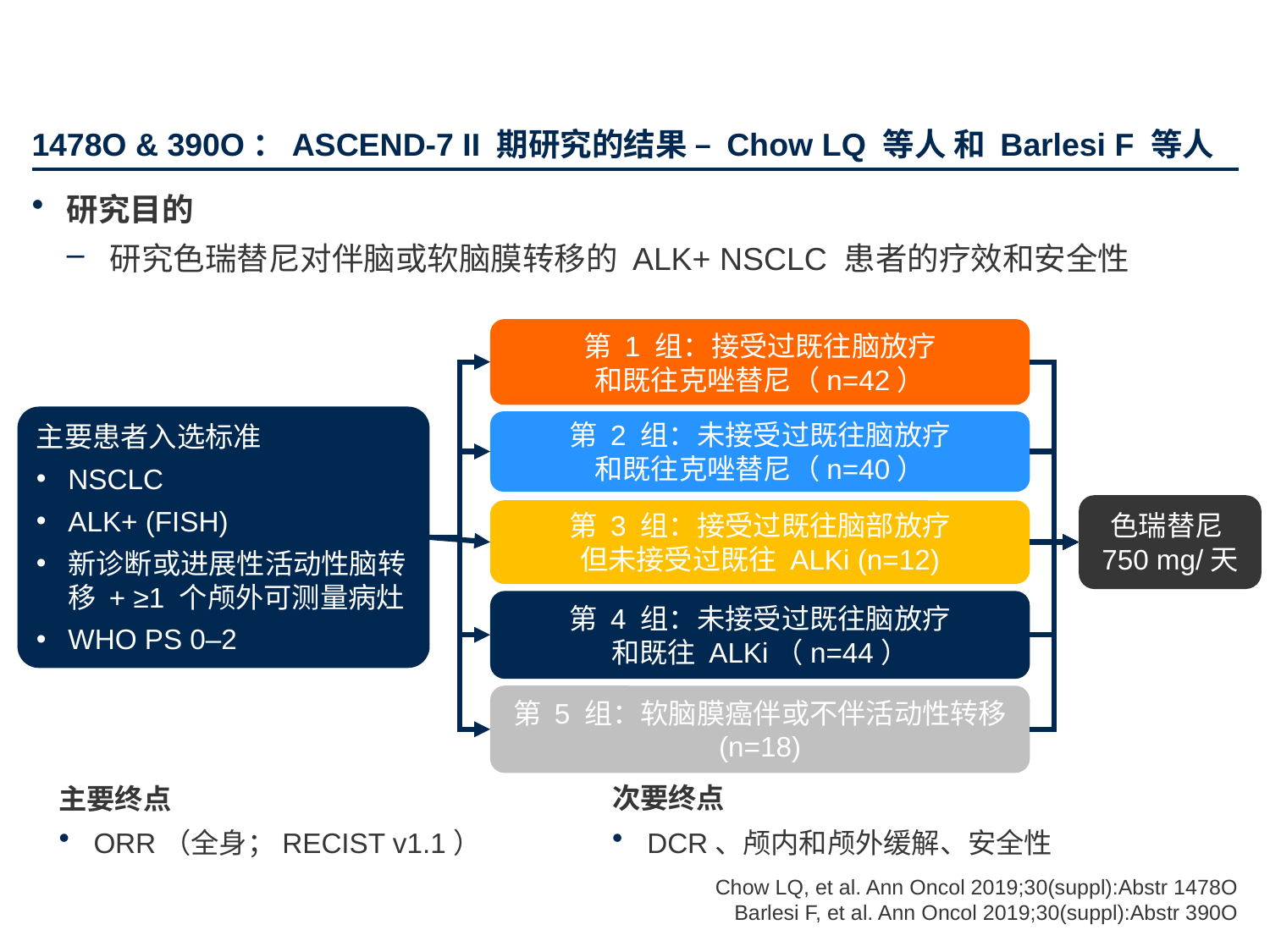

# 1478O & 390O：ASCEND-7 II 期研究的结果 – Chow LQ 等人 和 Barlesi F 等人
研究目的
研究色瑞替尼对伴脑或软脑膜转移的 ALK+ NSCLC 患者的疗效和安全性
第 1 组：接受过既往脑放疗
和既往克唑替尼（n=42）
主要患者入选标准
NSCLC
ALK+ (FISH)
新诊断或进展性活动性脑转移 + ≥1 个颅外可测量病灶
WHO PS 0–2
第 2 组：未接受过既往脑放疗
和既往克唑替尼（n=40）
色瑞替尼
750 mg/天
第 3 组：接受过既往脑部放疗
但未接受过既往 ALKi (n=12)
第 4 组：未接受过既往脑放疗
和既往 ALKi（n=44）
第 5 组：软脑膜癌伴或不伴活动性转移 (n=18)
主要终点
ORR（全身；RECIST v1.1）
次要终点
DCR、颅内和颅外缓解、安全性
Chow LQ, et al. Ann Oncol 2019;30(suppl):Abstr 1478O
Barlesi F, et al. Ann Oncol 2019;30(suppl):Abstr 390O